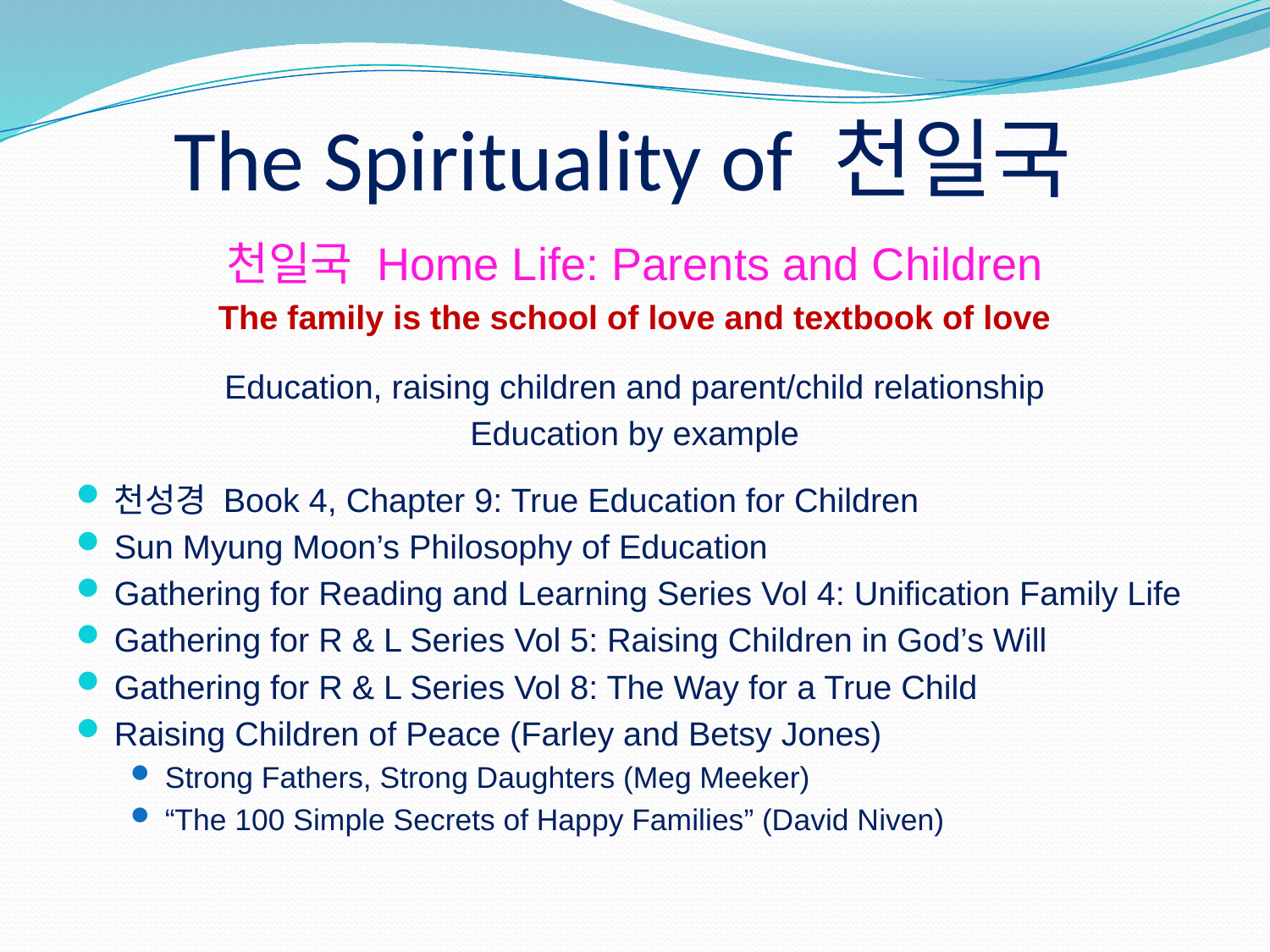

# The Spirituality of 천일국
천일국 Home Life: Parents and Children
The family is the school of love and textbook of love

Education, raising children and parent/child relationship
Education by example

천성경 Book 4, Chapter 9: True Education for Children
Sun Myung Moon’s Philosophy of Education
Gathering for Reading and Learning Series Vol 4: Unification Family Life
Gathering for R & L Series Vol 5: Raising Children in God’s Will
Gathering for R & L Series Vol 8: The Way for a True Child
Raising Children of Peace (Farley and Betsy Jones)
Strong Fathers, Strong Daughters (Meg Meeker)
“The 100 Simple Secrets of Happy Families” (David Niven)